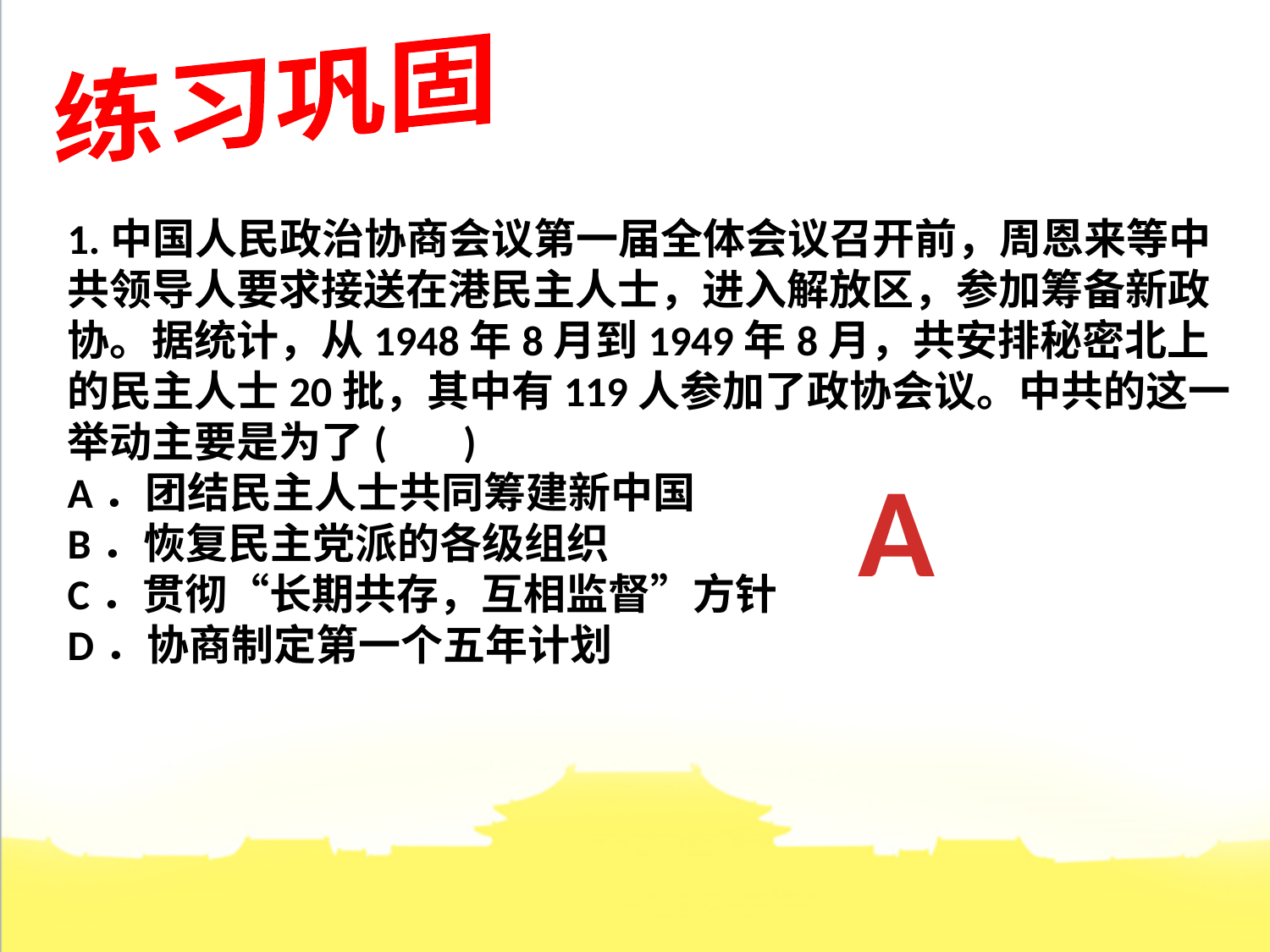

练习巩固
1.中国人民政治协商会议第一届全体会议召开前，周恩来等中共领导人要求接送在港民主人士，进入解放区，参加筹备新政协。据统计，从1948年8月到1949年8月，共安排秘密北上的民主人士20批，其中有119人参加了政协会议。中共的这一举动主要是为了(        )
A．团结民主人士共同筹建新中国
B．恢复民主党派的各级组织
C．贯彻“长期共存，互相监督”方针
D．协商制定第一个五年计划
A